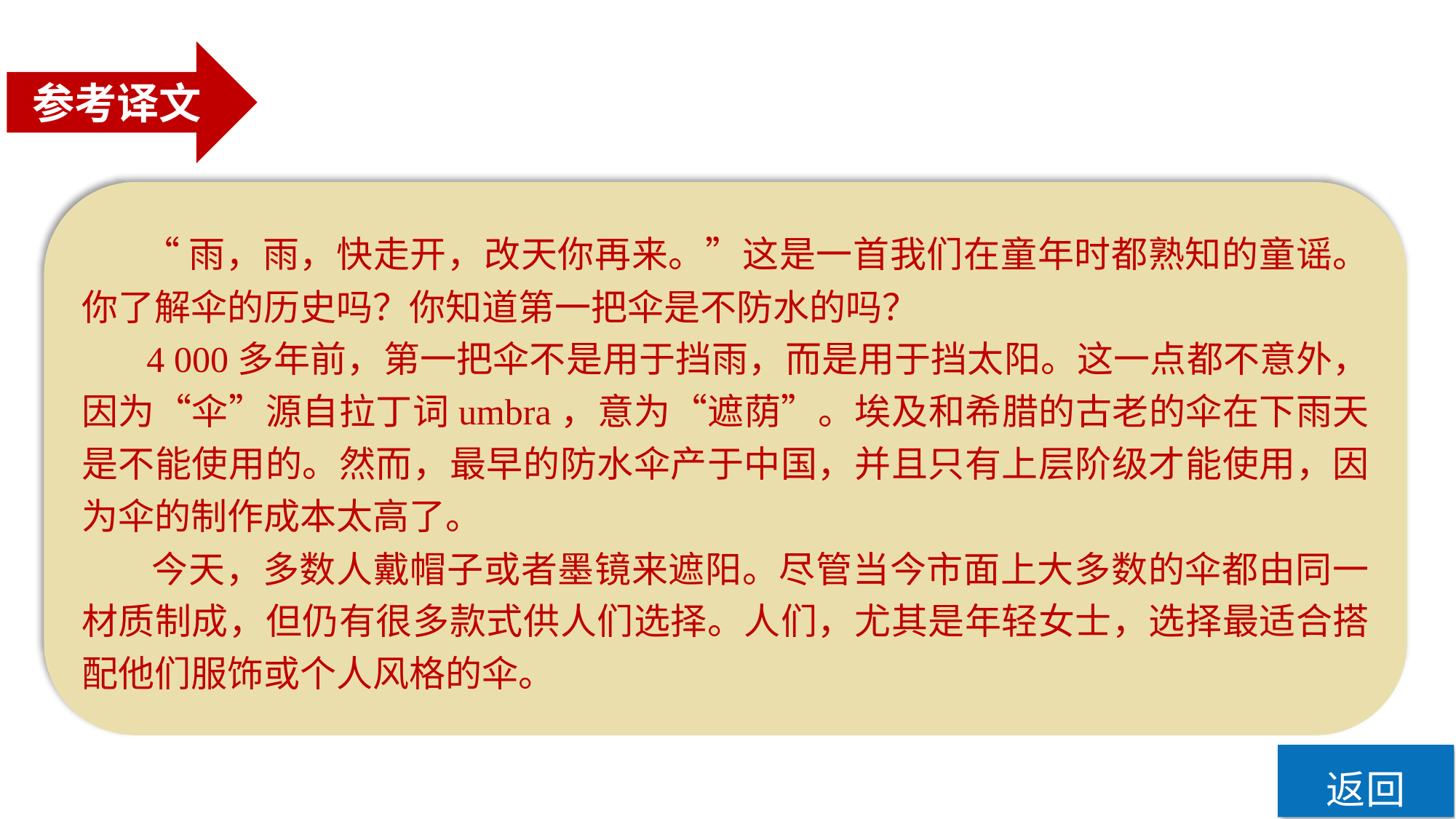

参考译文
       “雨，雨，快走开，改天你再来。”这是一首我们在童年时都熟知的童谣。你了解伞的历史吗？你知道第一把伞是不防水的吗？
       4 000多年前，第一把伞不是用于挡雨，而是用于挡太阳。这一点都不意外，因为“伞”源自拉丁词umbra，意为“遮荫”。埃及和希腊的古老的伞在下雨天是不能使用的。然而，最早的防水伞产于中国，并且只有上层阶级才能使用，因为伞的制作成本太高了。
       今天，多数人戴帽子或者墨镜来遮阳。尽管当今市面上大多数的伞都由同一材质制成，但仍有很多款式供人们选择。人们，尤其是年轻女士，选择最适合搭配他们服饰或个人风格的伞。
返回